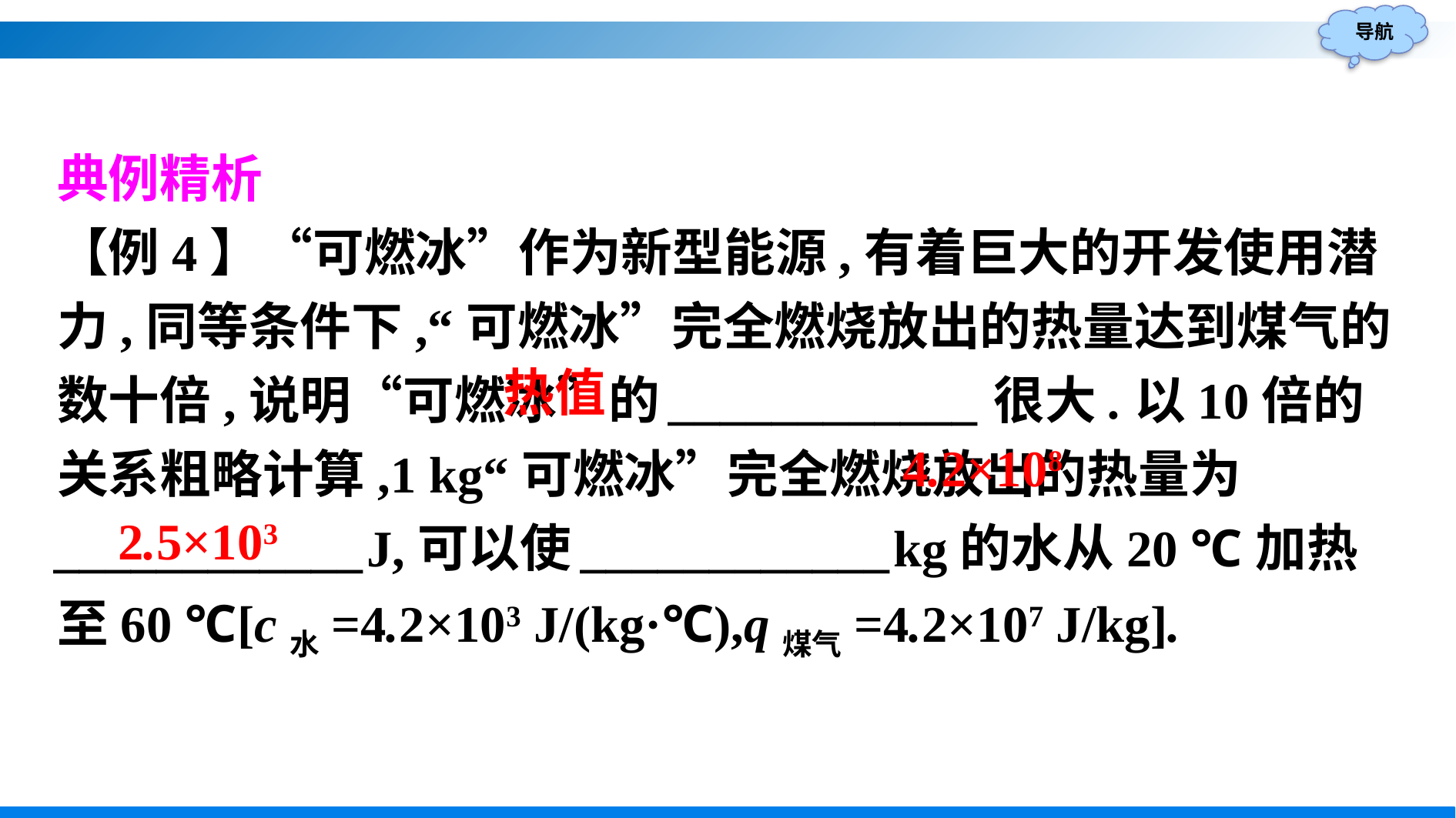

典例精析
【例4】“可燃冰”作为新型能源,有着巨大的开发使用潜力,同等条件下,“可燃冰”完全燃烧放出的热量达到煤气的数十倍,说明“可燃冰”的____________很大.以10倍的关系粗略计算,1 kg“可燃冰”完全燃烧放出的热量为____________J,可以使____________kg的水从20 ℃加热至60 ℃[c水=4.2×103 J/(kg·℃),q煤气=4.2×107 J/kg].
热值
4.2×108
2.5×103